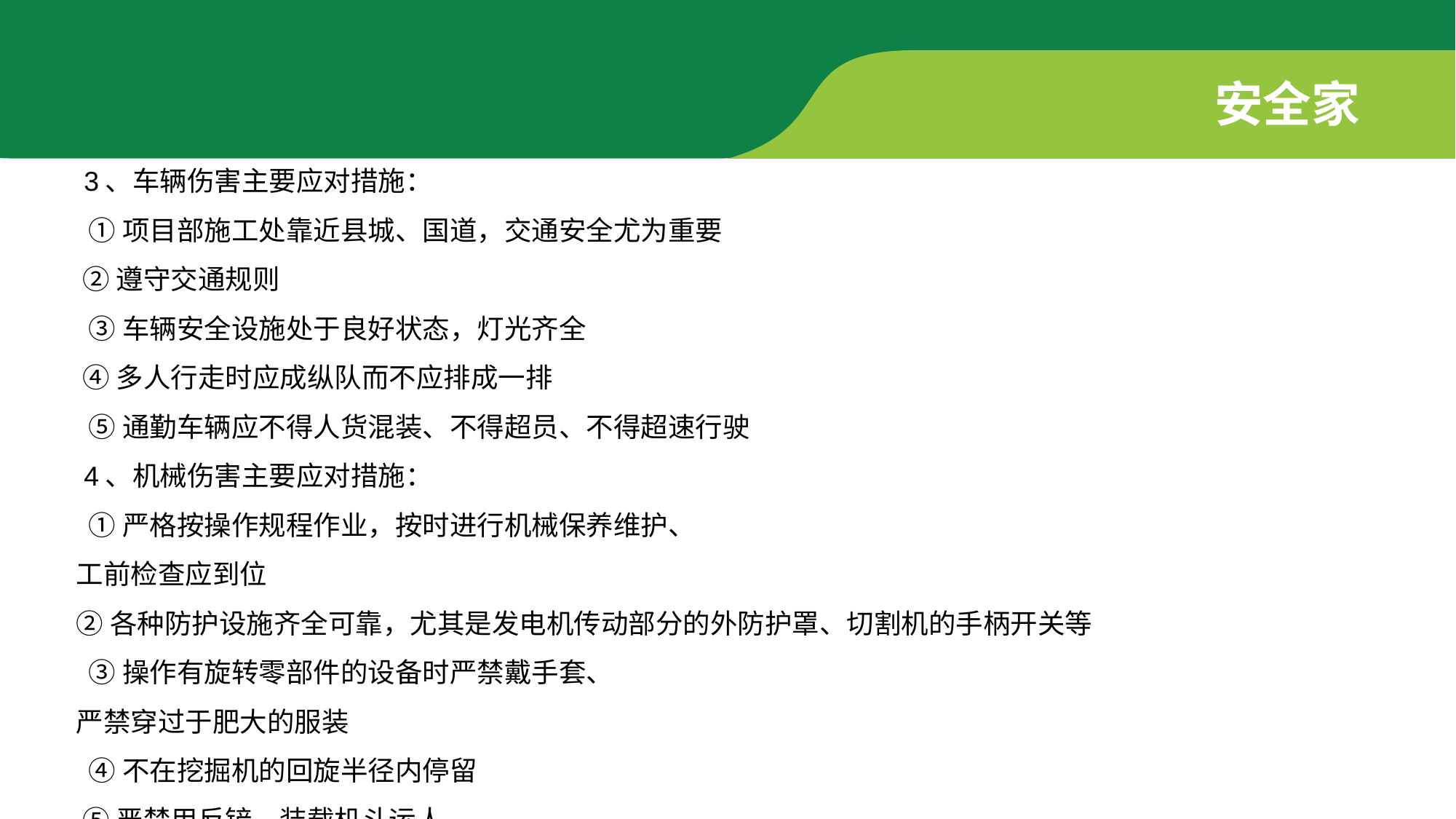

安全家
 3、车辆伤害主要应对措施：
  ①项目部施工处靠近县城、国道，交通安全尤为重要
 ②遵守交通规则
  ③车辆安全设施处于良好状态，灯光齐全
 ④多人行走时应成纵队而不应排成一排
  ⑤通勤车辆应不得人货混装、不得超员、不得超速行驶
 4、机械伤害主要应对措施：
  ①严格按操作规程作业，按时进行机械保养维护、
工前检查应到位
②各种防护设施齐全可靠，尤其是发电机传动部分的外防护罩、切割机的手柄开关等
  ③操作有旋转零部件的设备时严禁戴手套、
严禁穿过于肥大的服装
  ④不在挖掘机的回旋半径内停留
 ⑤严禁用反铲、装载机斗运人